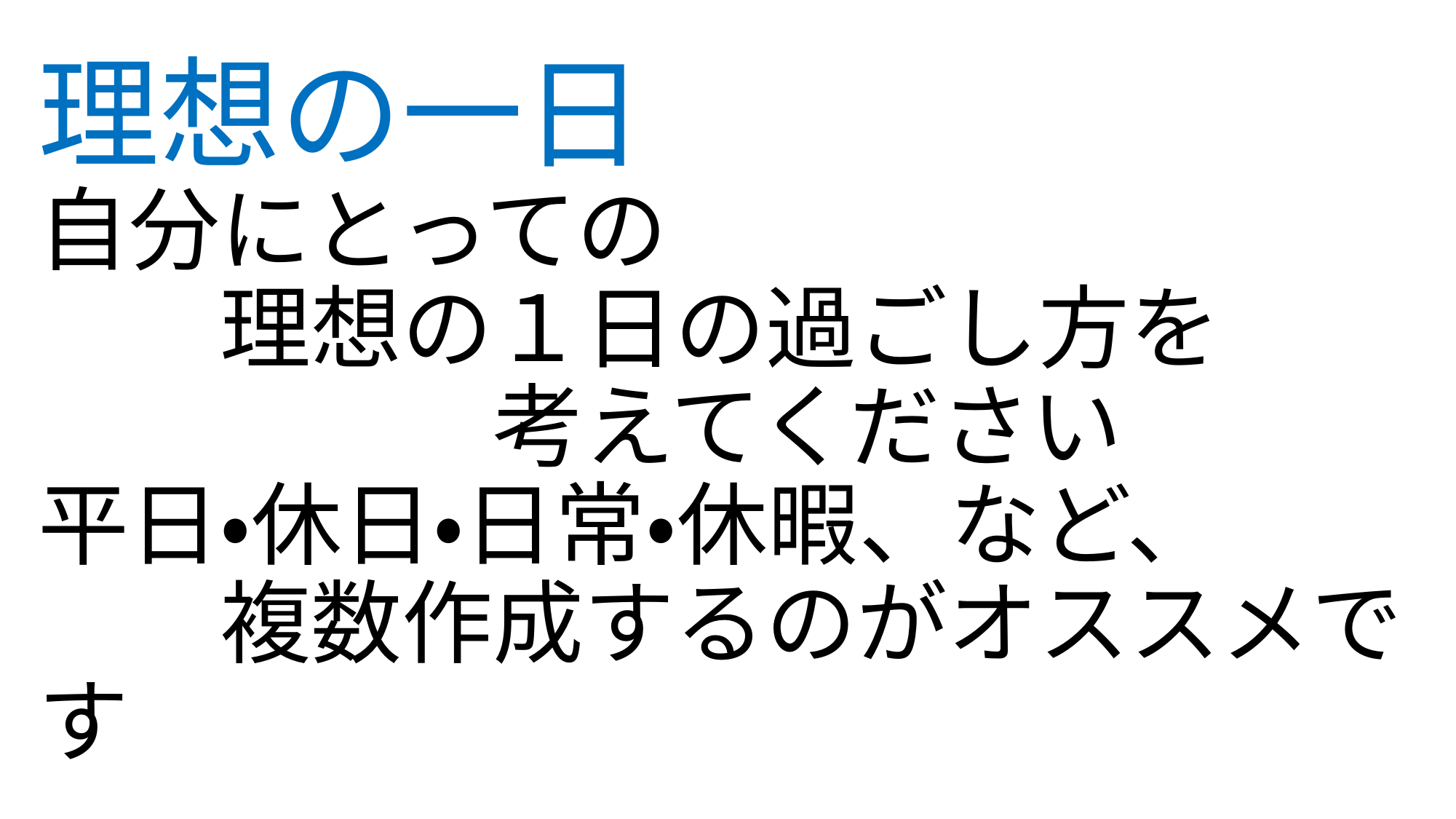

# 理想の一日 自分にとっての 　　理想の１日の過ごし方を 　　　　　考えてください 平日・休日・日常・休暇、など、 　　複数作成するのがオススメです